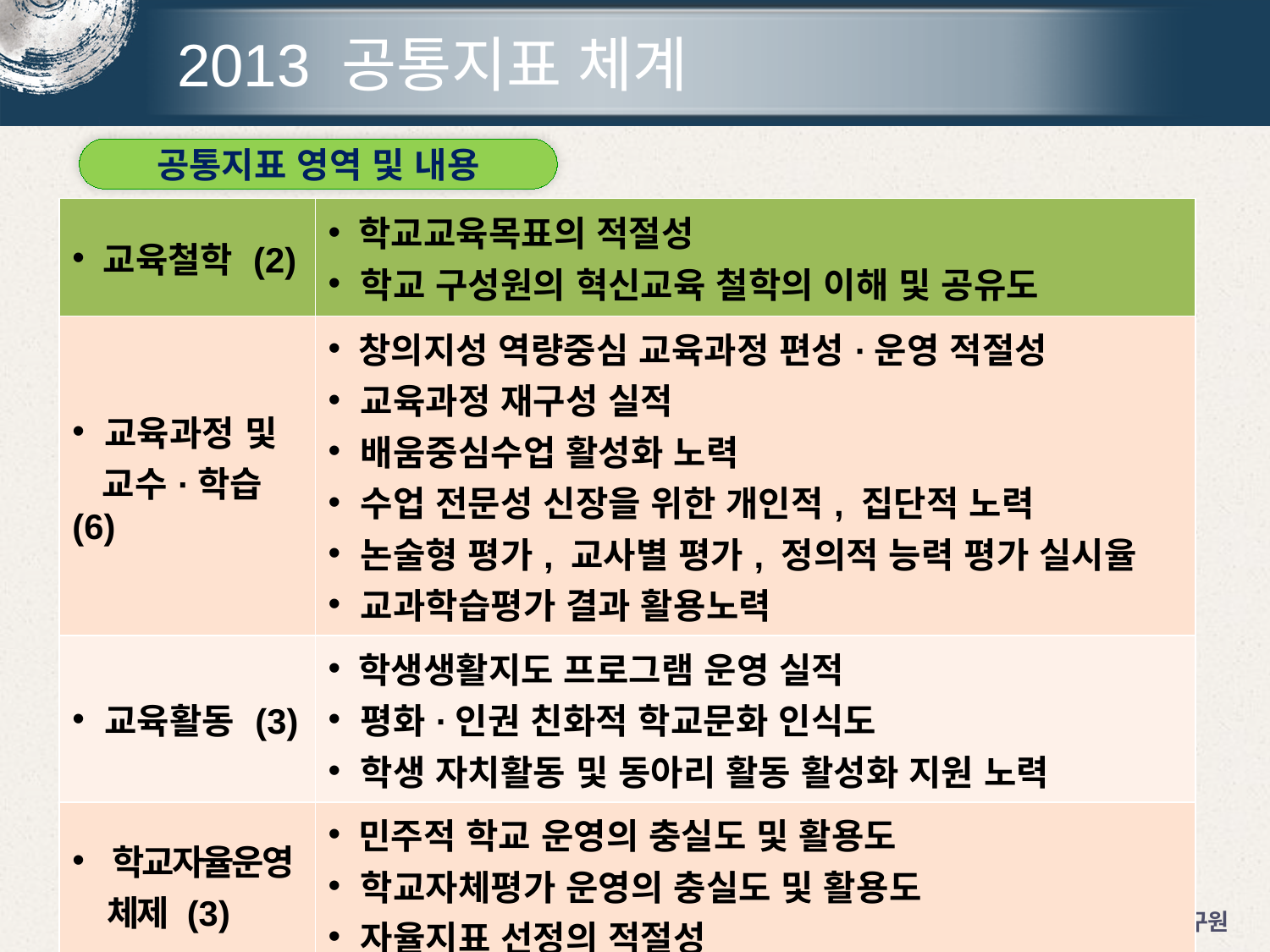

# 2013 공통지표 체계
공통지표 영역 및 내용
| 교육철학 (2) | 학교교육목표의 적절성 학교 구성원의 혁신교육 철학의 이해 및 공유도 |
| --- | --- |
| 교육과정 및 교수·학습 (6) | 창의지성 역량중심 교육과정 편성·운영 적절성 교육과정 재구성 실적 배움중심수업 활성화 노력 수업 전문성 신장을 위한 개인적, 집단적 노력 논술형 평가, 교사별 평가, 정의적 능력 평가 실시율 교과학습평가 결과 활용노력 |
| 교육활동 (3) | 학생생활지도 프로그램 운영 실적 평화·인권 친화적 학교문화 인식도 학생 자치활동 및 동아리 활동 활성화 지원 노력 |
| 학교자율운영 체제 (3) | 민주적 학교 운영의 충실도 및 활용도 학교자체평가 운영의 충실도 및 활용도 자율지표 선정의 적절성 |